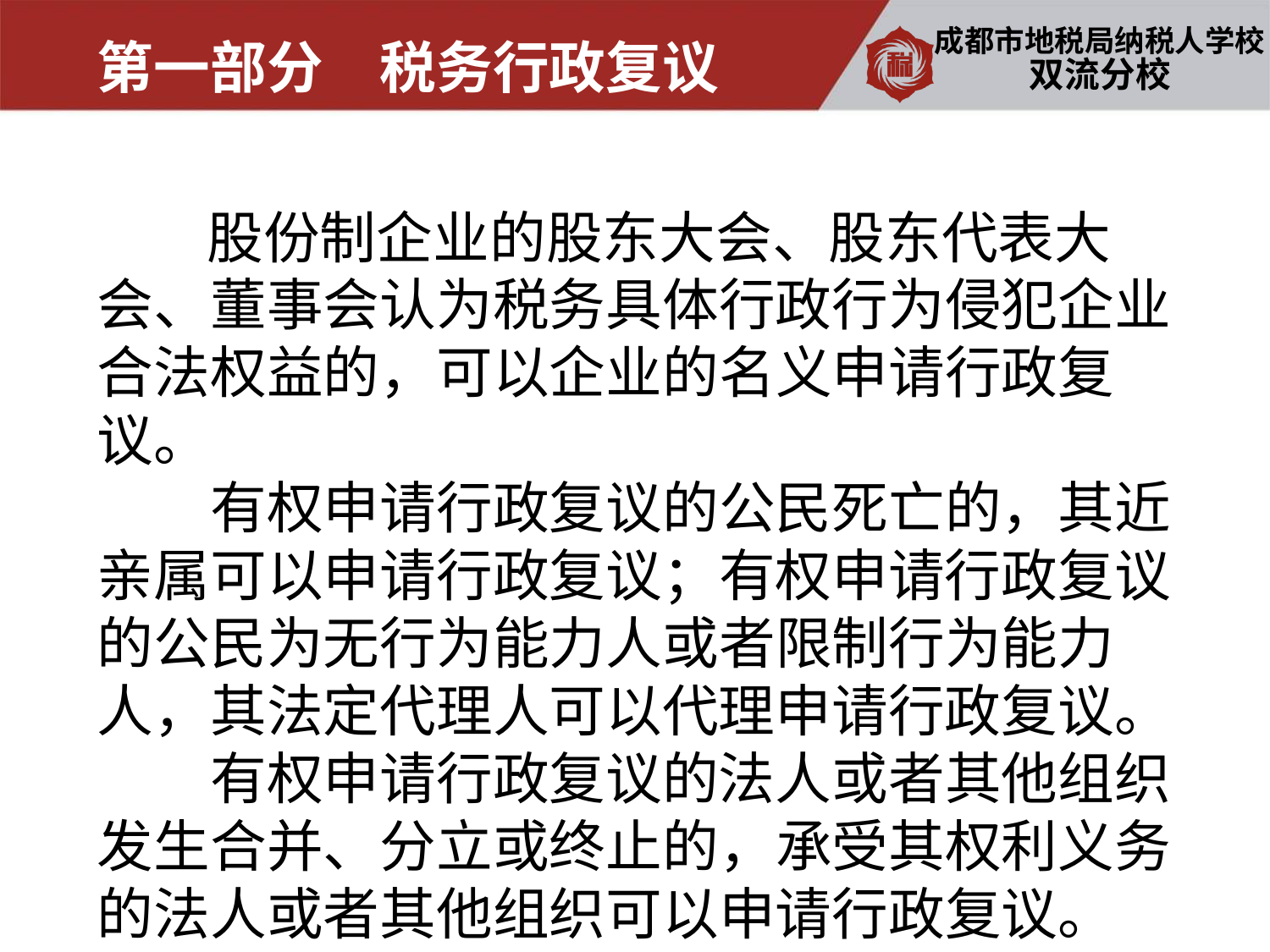

第一部分　税务行政复议
双流分校
　 　股份制企业的股东大会、股东代表大会、董事会认为税务具体行政行为侵犯企业合法权益的，可以企业的名义申请行政复议。
　　有权申请行政复议的公民死亡的，其近亲属可以申请行政复议；有权申请行政复议的公民为无行为能力人或者限制行为能力人，其法定代理人可以代理申请行政复议。
　　有权申请行政复议的法人或者其他组织发生合并、分立或终止的，承受其权利义务的法人或者其他组织可以申请行政复议。